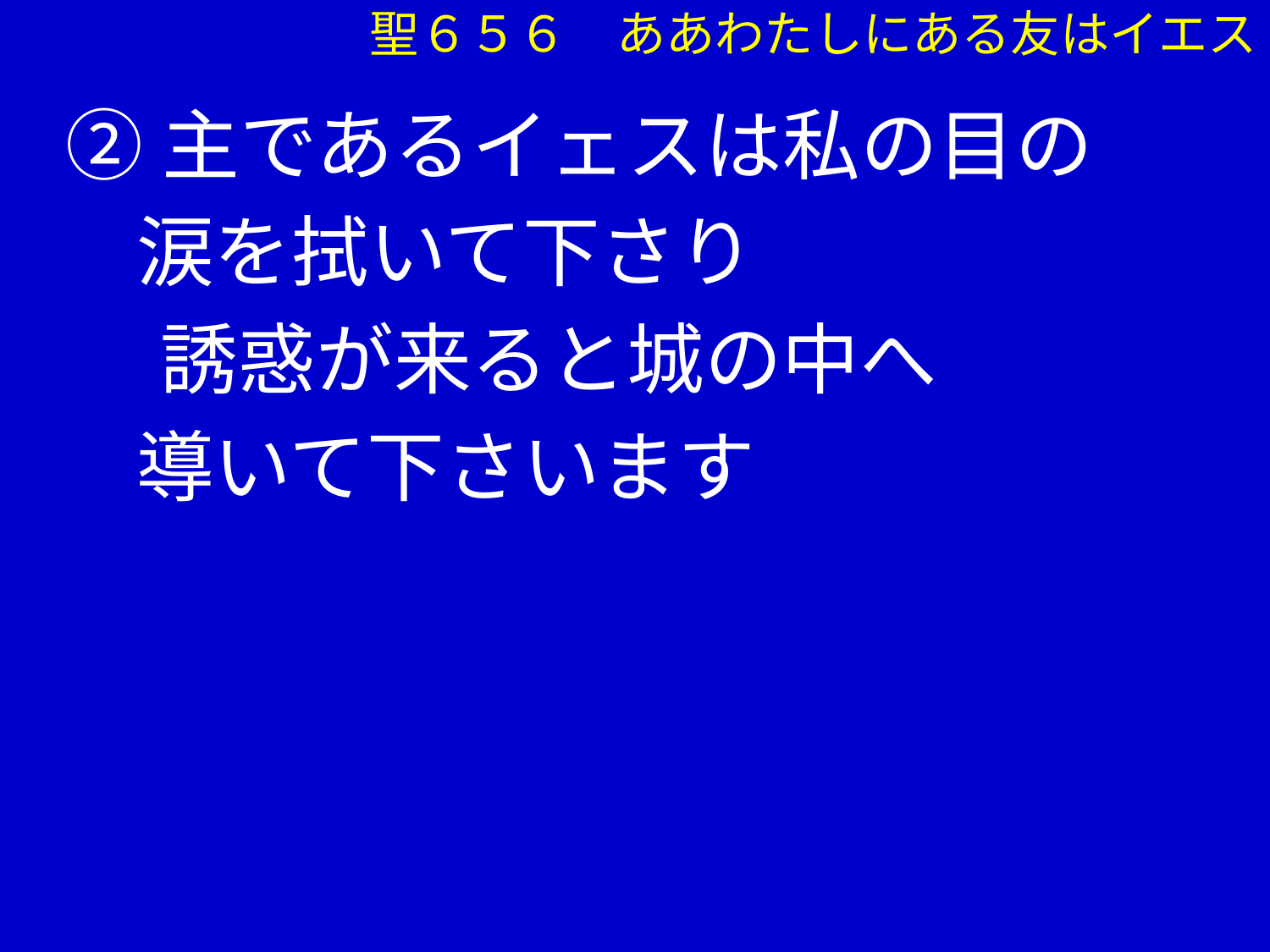

聖６５６　ああわたしにある友はイエス
②主であるイェスは私の目の
   涙を拭いて下さり
　 誘惑が来ると城の中へ
   導いて下さいます